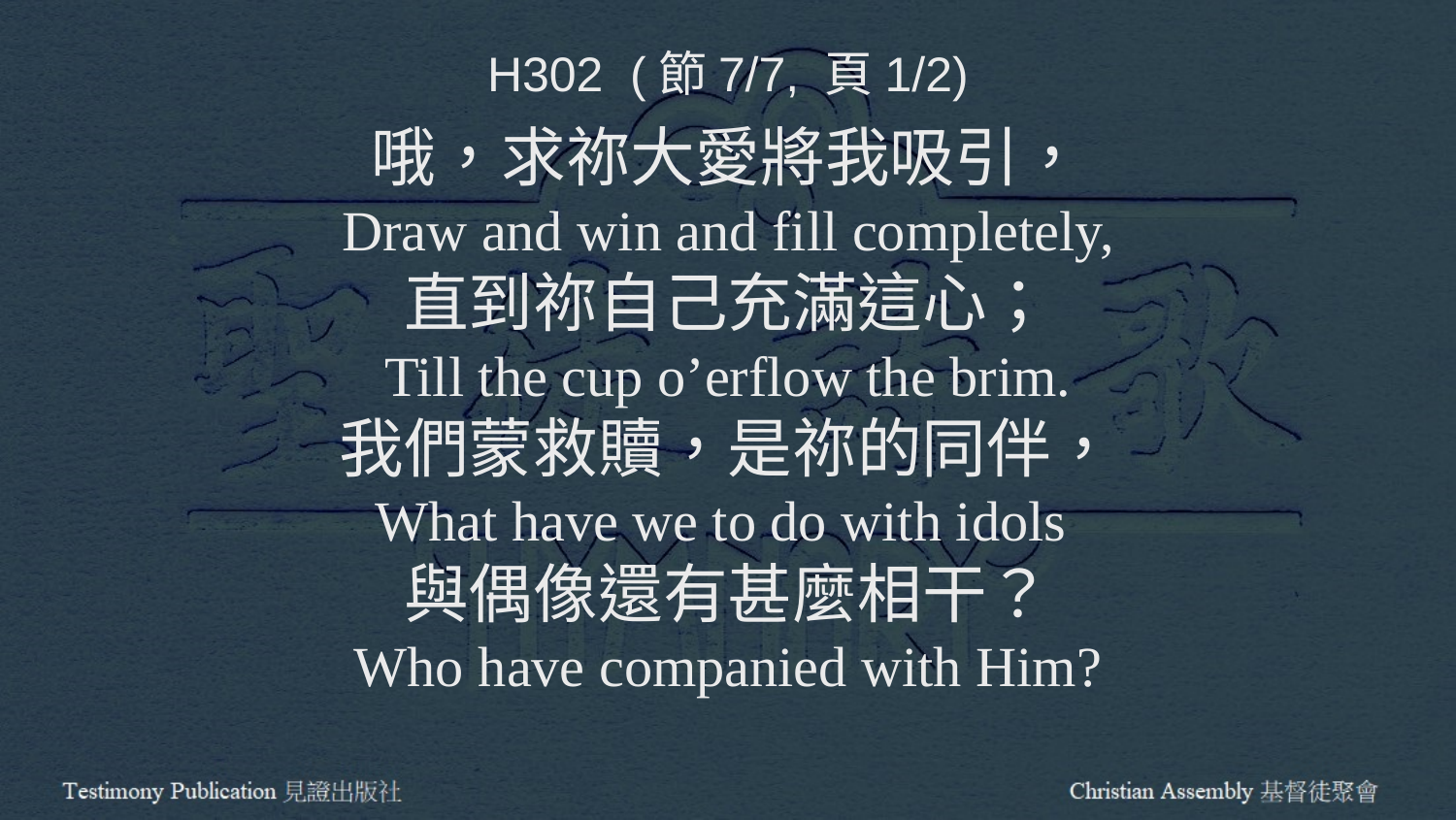

H302  (節7/7, 頁1/2)
哦，求祢大愛將我吸引，
Draw and win and fill completely,
直到祢自己充滿這心；
Till the cup o’erflow the brim.
我們蒙救贖，是祢的同伴，
What have we to do with idols
與偶像還有甚麼相干？
Who have companied with Him?